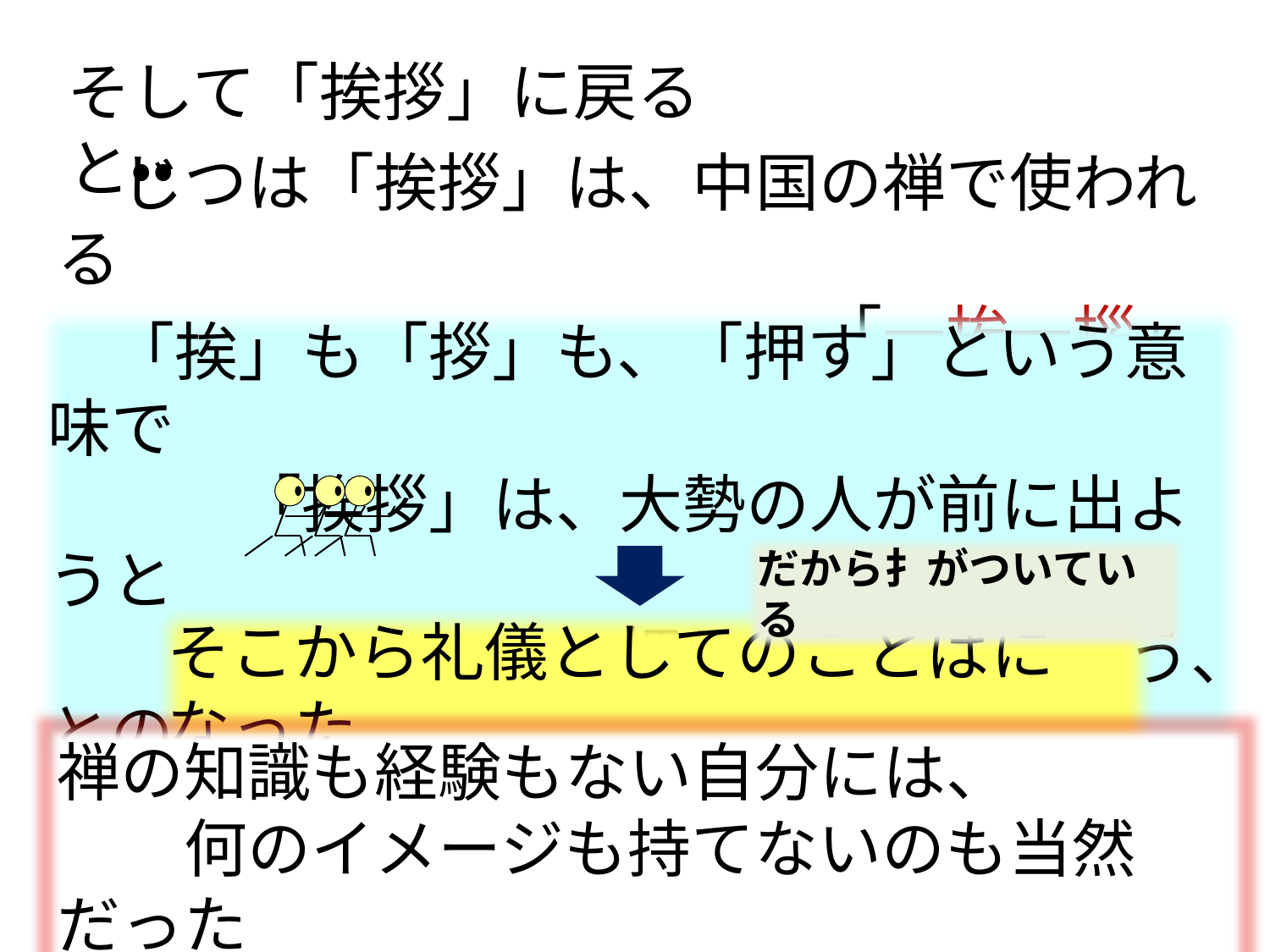

そして「挨拶」に戻ると・・
　じつは「挨拶」は、中国の禅で使われる
　　　　　　　　　　　　「一挨一拶」に由来する
　「挨」も「拶」も、「押す」という意味で
　　　「挨拶」は、大勢の人が前に出ようと
　　　　　　　　　押し合うことを言う、とのこと

だから扌がついている

そこから礼儀としてのことばになった
禅の知識も経験もない自分には、
　　何のイメージも持てないのも当然だった